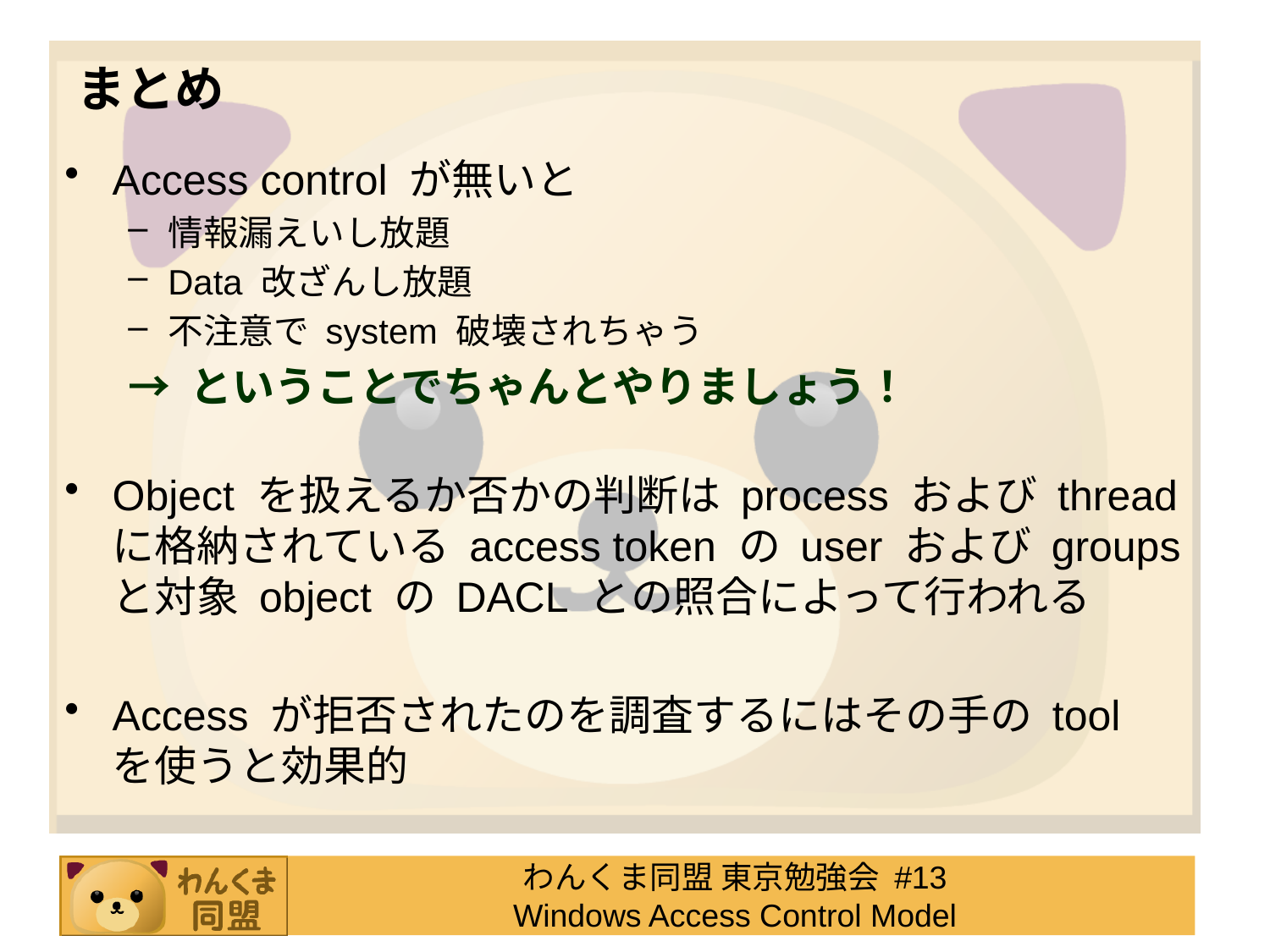

# まとめ
Access control が無いと
情報漏えいし放題
Data 改ざんし放題
不注意で system 破壊されちゃう
→ ということでちゃんとやりましょう！

Object を扱えるか否かの判断は process および thread に格納されている access token の user および groups と対象 object の DACL との照合によって行われる

Access が拒否されたのを調査するにはその手の tool を使うと効果的